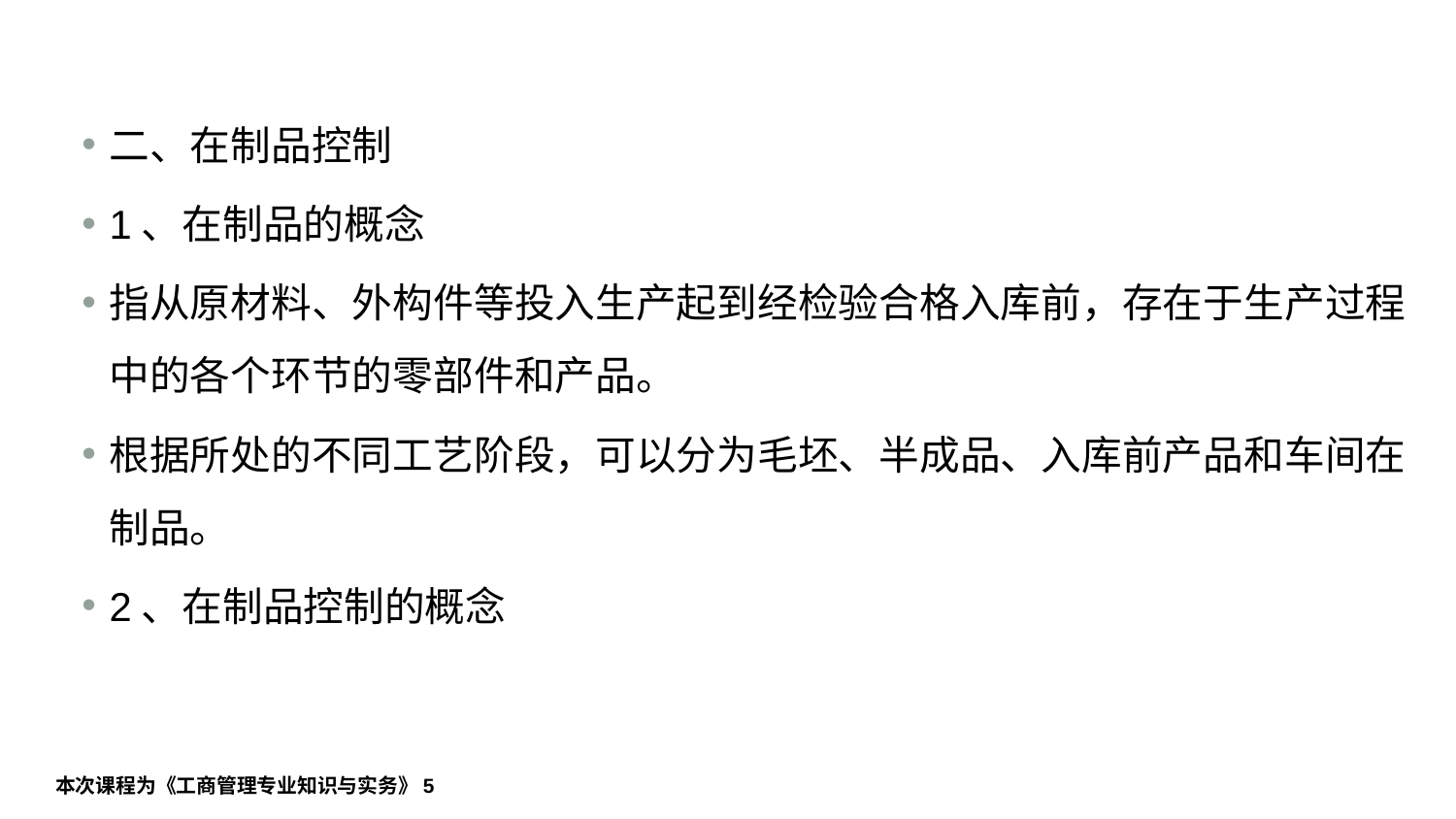

#
二、在制品控制
1、在制品的概念
指从原材料、外构件等投入生产起到经检验合格入库前，存在于生产过程中的各个环节的零部件和产品。
根据所处的不同工艺阶段，可以分为毛坯、半成品、入库前产品和车间在制品。
2、在制品控制的概念